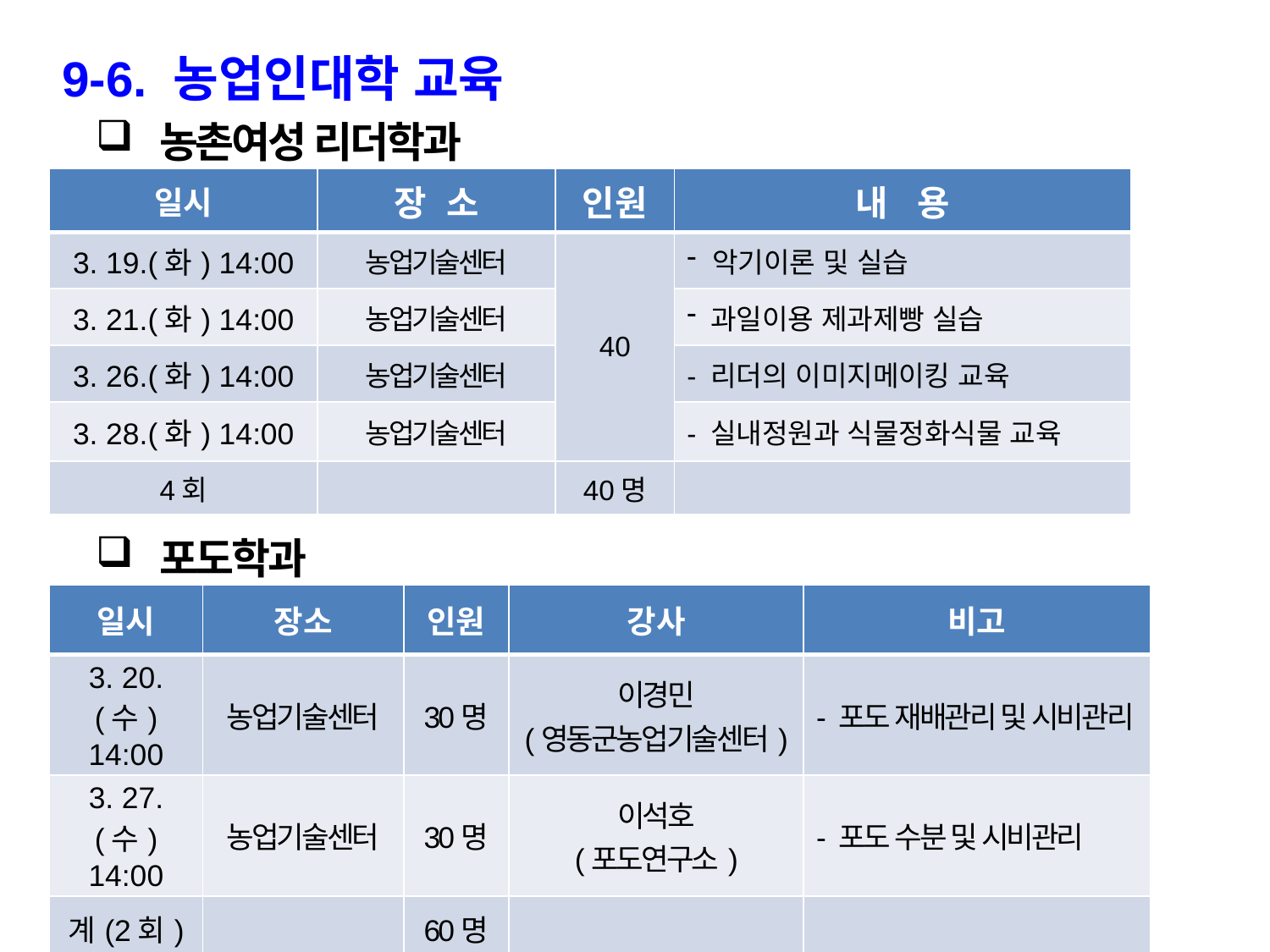

9-6. 농업인대학 교육
농촌여성 리더학과
| 일시 | 장 소 | 인원 | 내 용 |
| --- | --- | --- | --- |
| 3. 19.(화) 14:00 | 농업기술센터 | 40 | 악기이론 및 실습 |
| 3. 21.(화) 14:00 | 농업기술센터 |  | 과일이용 제과제빵 실습 |
| 3. 26.(화) 14:00 | 농업기술센터 |  | - 리더의 이미지메이킹 교육 |
| 3. 28.(화) 14:00 | 농업기술센터 |  | - 실내정원과 식물정화식물 교육 |
| 4회 |  | 40명 |  |
포도학과
| 일시 | 장소 | 인원 | 강사 | 비고 |
| --- | --- | --- | --- | --- |
| 3. 20.(수) 14:00 | 농업기술센터 | 30명 | 이경민 (영동군농업기술센터) | - 포도 재배관리 및 시비관리 |
| 3. 27.(수) 14:00 | 농업기술센터 | 30명 | 이석호 (포도연구소) | - 포도 수분 및 시비관리 |
| 계(2회) |  | 60명 |  |  |